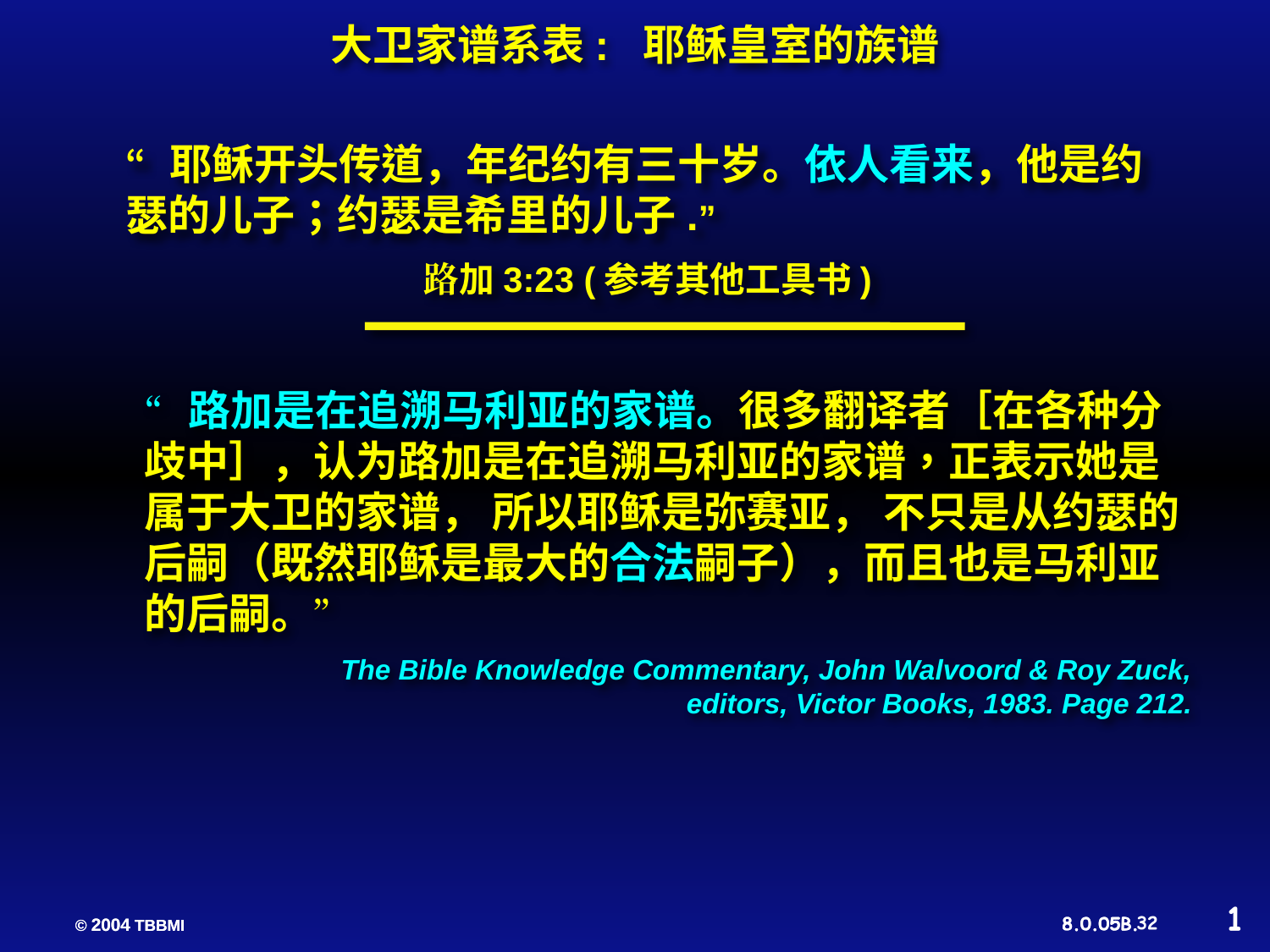

大卫家谱系表:  耶稣皇室的族谱
“耶稣开头传道，年纪约有三十岁。依人看来，他是约瑟的儿子；约瑟是希里的儿子.”
                                    路加3:23 (参考其他工具书)

“路加是在追溯马利亚的家谱。很多翻译者［在各种分歧中］，认为路加是在追溯马利亚的家谱，正表示她是属于大卫的家谱， 所以耶稣是弥赛亚， 不只是从约瑟的后嗣（既然耶稣是最大的合法嗣子），而且也是马利亚的后嗣。”
              The Bible Knowledge Commentary, John Walvoord & Roy Zuck, editors, Victor Books, 1983. Page 212.

1

32